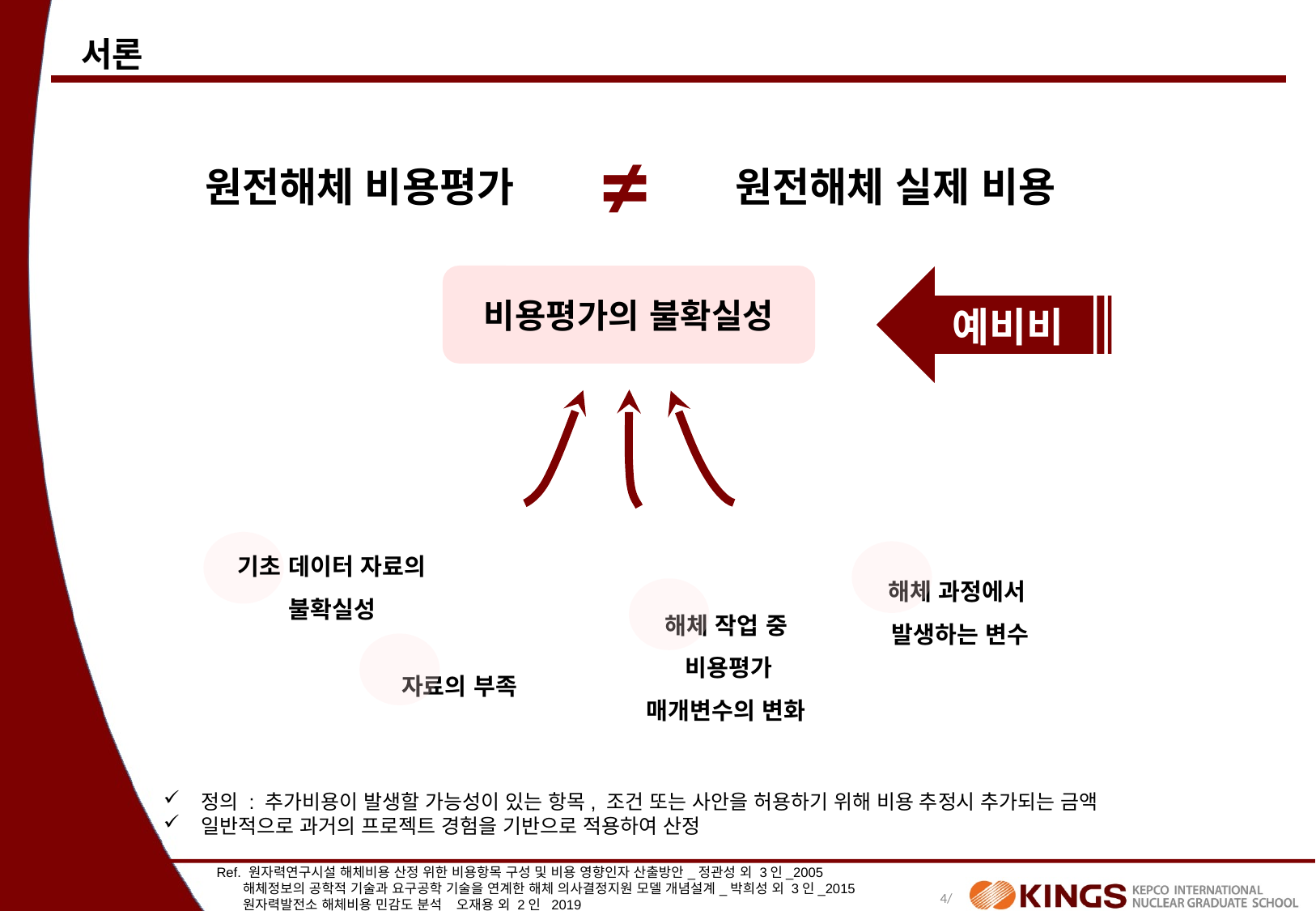

서론
≠
원전해체 비용평가
원전해체 실제 비용
비용평가의 불확실성

예비비

기초 데이터 자료의 불확실성

해체 과정에서
발생하는 변수

해체 작업 중
 비용평가
매개변수의 변화

자료의 부족
정의 : 추가비용이 발생할 가능성이 있는 항목, 조건 또는 사안을 허용하기 위해 비용 추정시 추가되는 금액
일반적으로 과거의 프로젝트 경험을 기반으로 적용하여 산정
Ref. 원자력연구시설 해체비용 산정 위한 비용항목 구성 및 비용 영향인자 산출방안_정관성 외 3인_2005
      해체정보의 공학적 기술과 요구공학 기술을 연계한 해체 의사결정지원 모델 개념설계_박희성 외 3인_2015
      원자력발전소 해체비용 민감도 분석_오재용 외 2인_2019